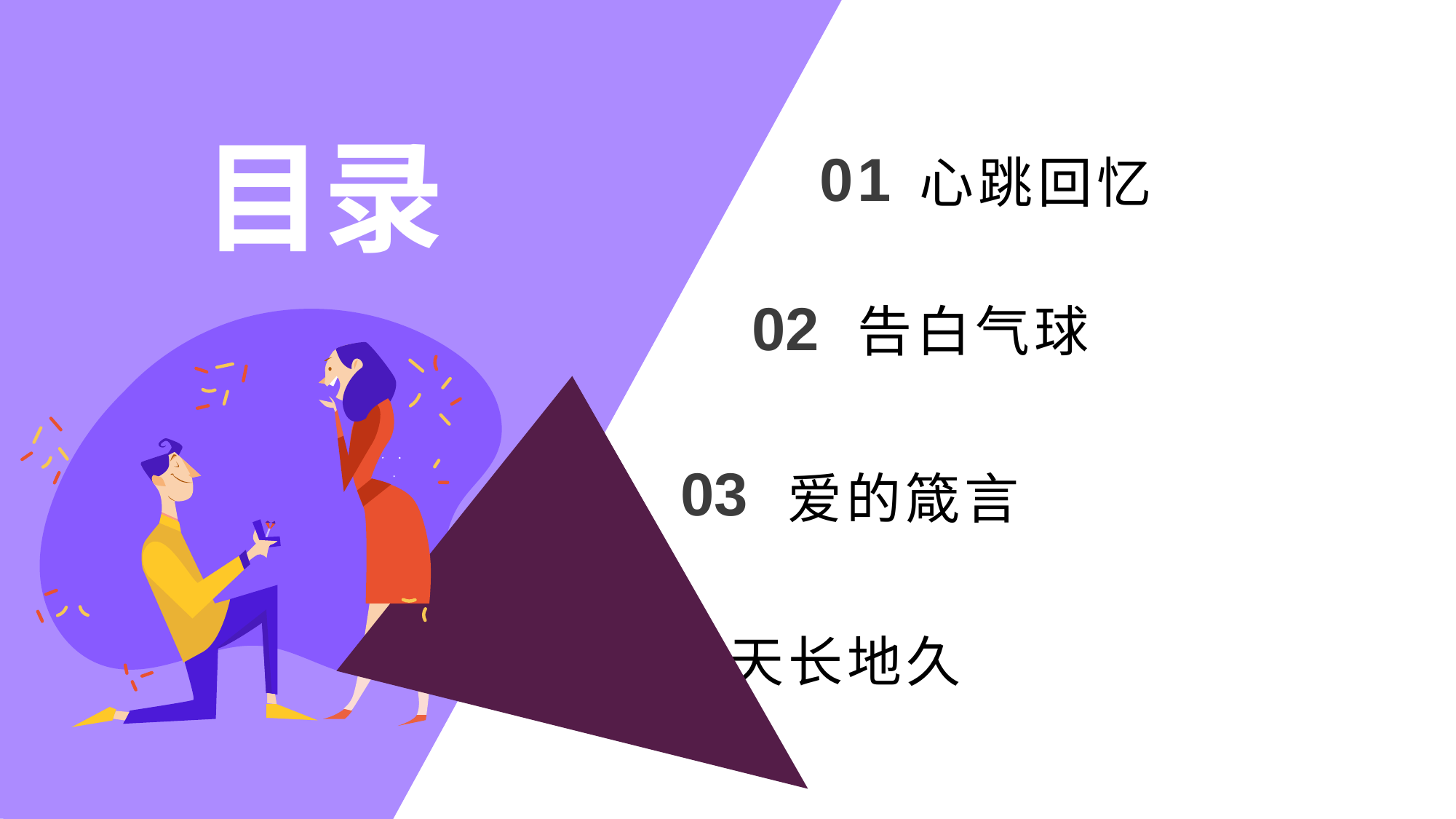

目录
01
心跳回忆
02
告白气球

03
爱的箴言
04
天长地久